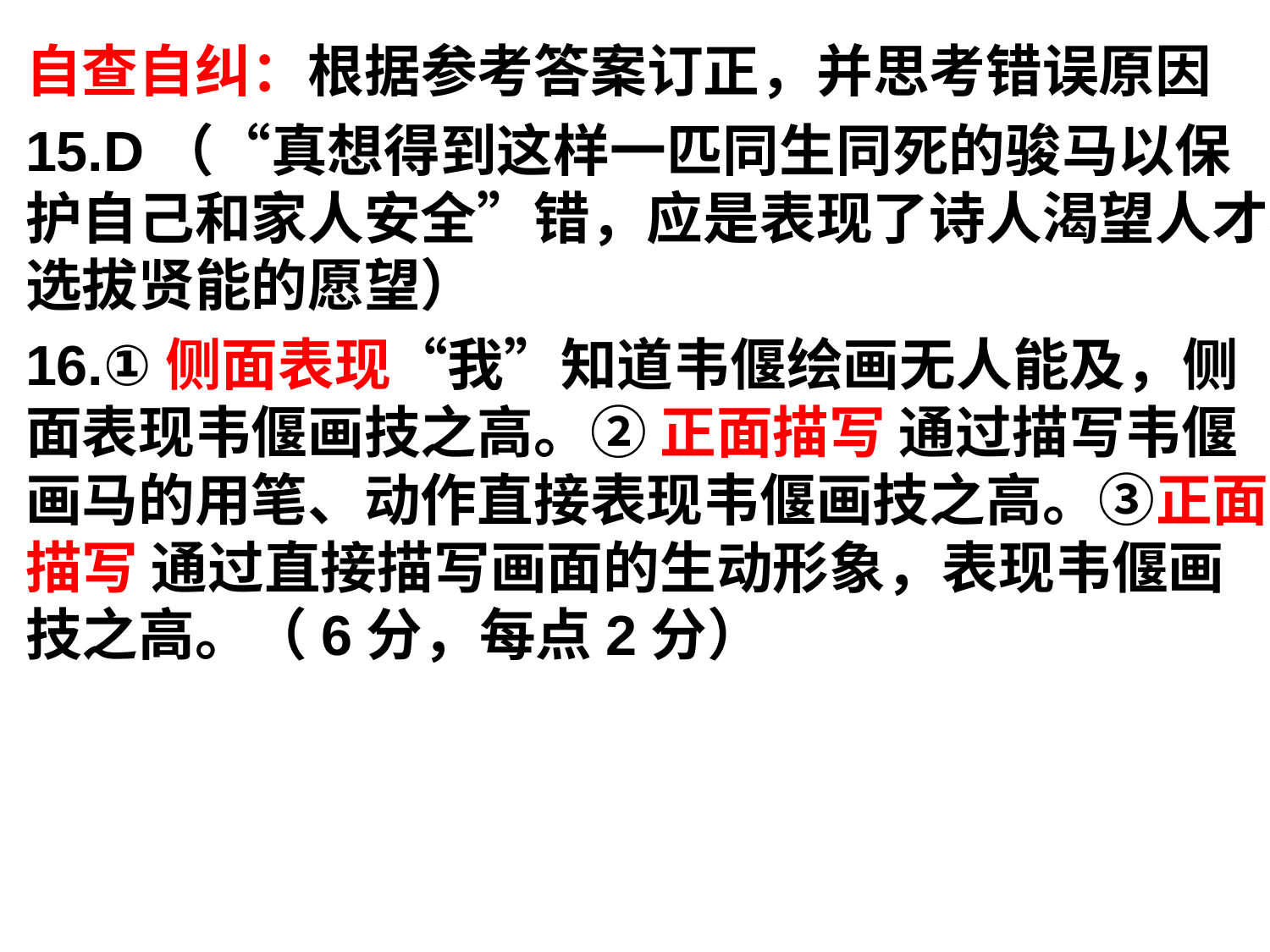

自查自纠：根据参考答案订正，并思考错误原因
15.D（“真想得到这样一匹同生同死的骏马以保护自己和家人安全”错，应是表现了诗人渴望人才、选拔贤能的愿望）
16.①侧面表现“我”知道韦偃绘画无人能及，侧面表现韦偃画技之高。② 正面描写 通过描写韦偃画马的用笔、动作直接表现韦偃画技之高。③正面描写 通过直接描写画面的生动形象，表现韦偃画技之高。（6分，每点2分）